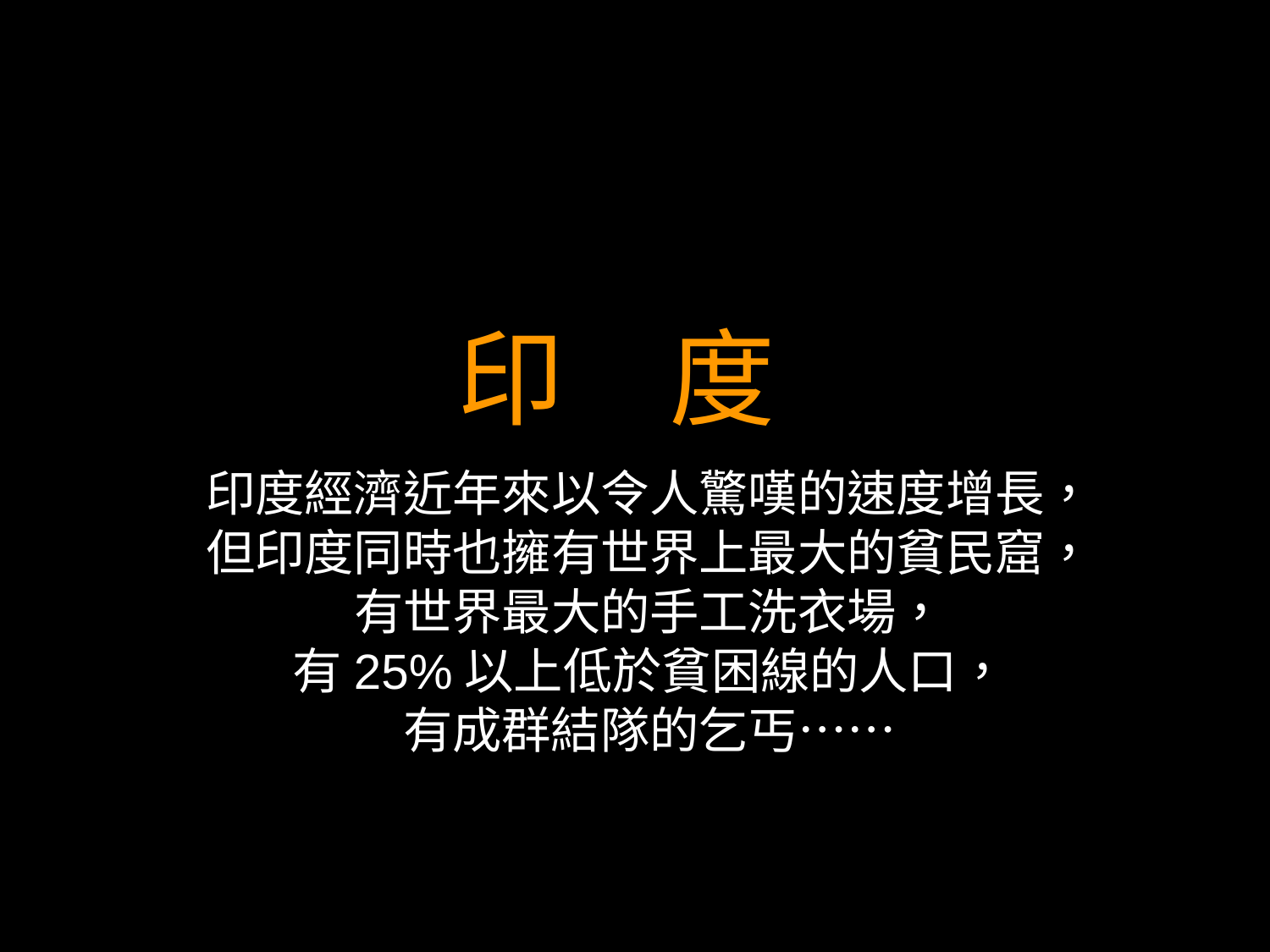

# 印　度
印度經濟近年來以令人驚嘆的速度增長，
但印度同時也擁有世界上最大的貧民窟，
有世界最大的手工洗衣場，
有25%以上低於貧困線的人口，
有成群結隊的乞丐……